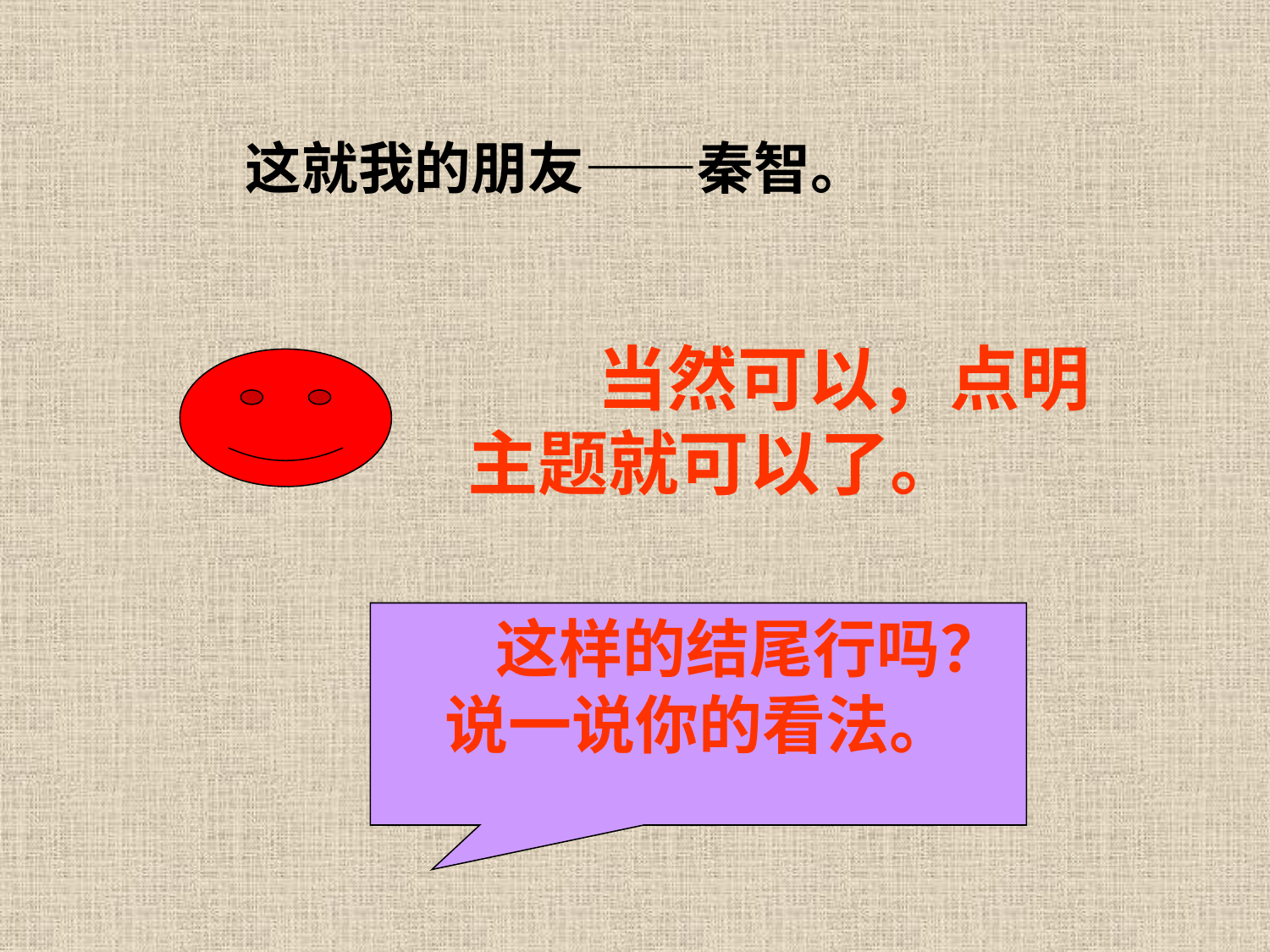

这就我的朋友——秦智。
       当然可以，点明主题就可以了。

      这样的结尾行吗？说一说你的看法。